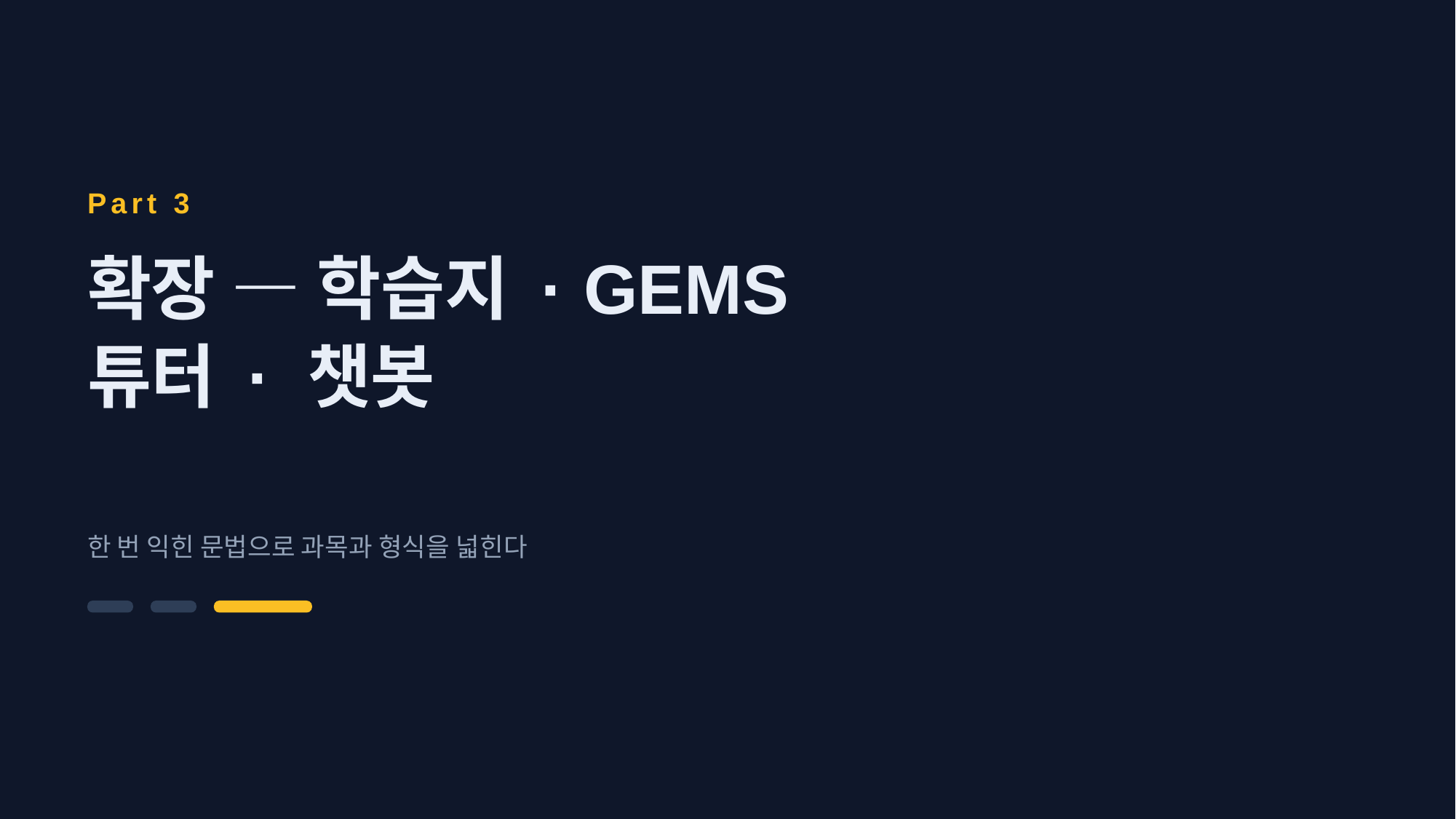

Part 3
확장 — 학습지 · GEMS
튜터 · 챗봇
한 번 익힌 문법으로 과목과 형식을 넓힌다